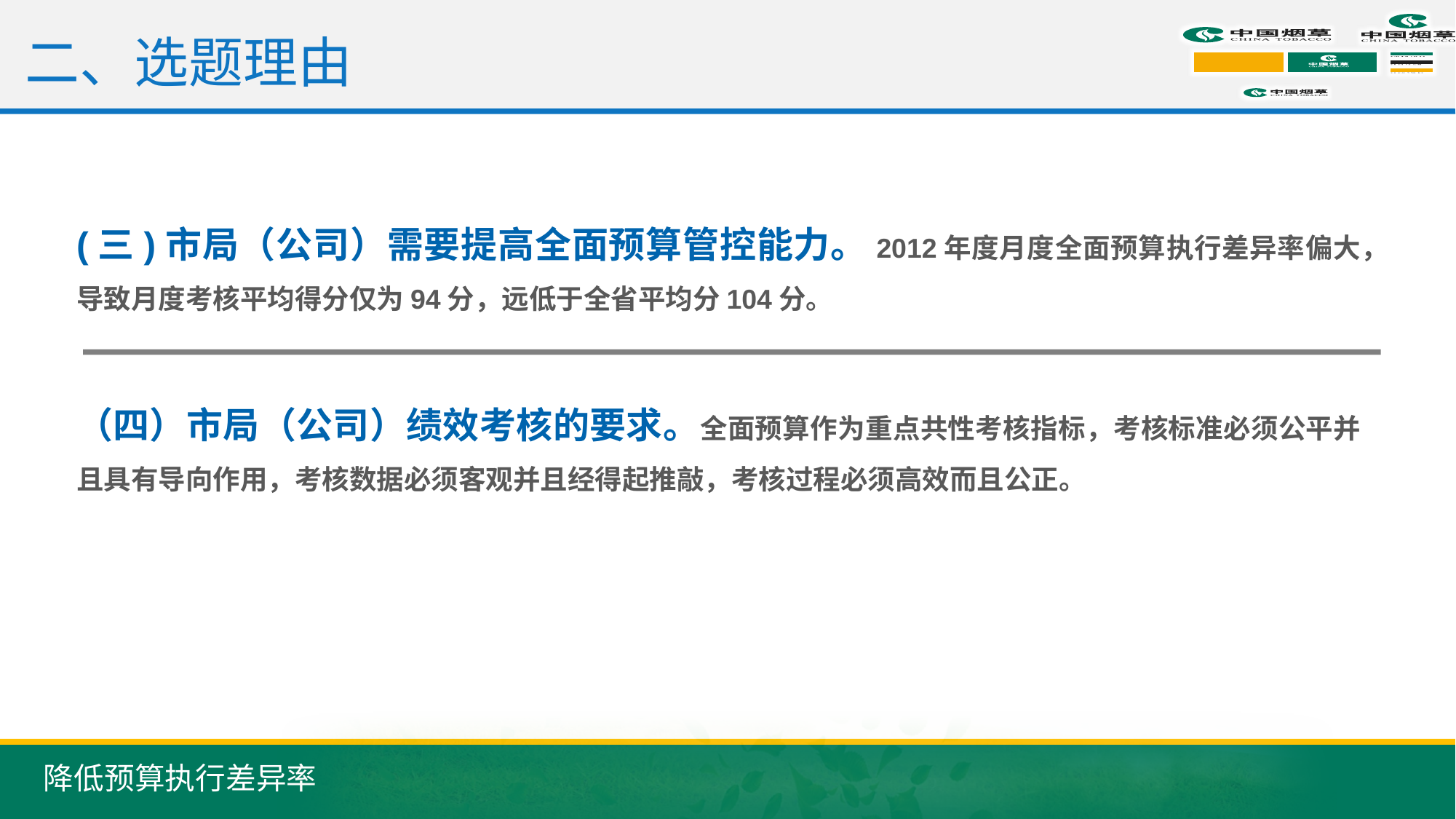

二、选题理由
(三)市局（公司）需要提高全面预算管控能力。2012年度月度全面预算执行差异率偏大，导致月度考核平均得分仅为94分，远低于全省平均分104分。

（四）市局（公司）绩效考核的要求。全面预算作为重点共性考核指标，考核标准必须公平并且具有导向作用，考核数据必须客观并且经得起推敲，考核过程必须高效而且公正。